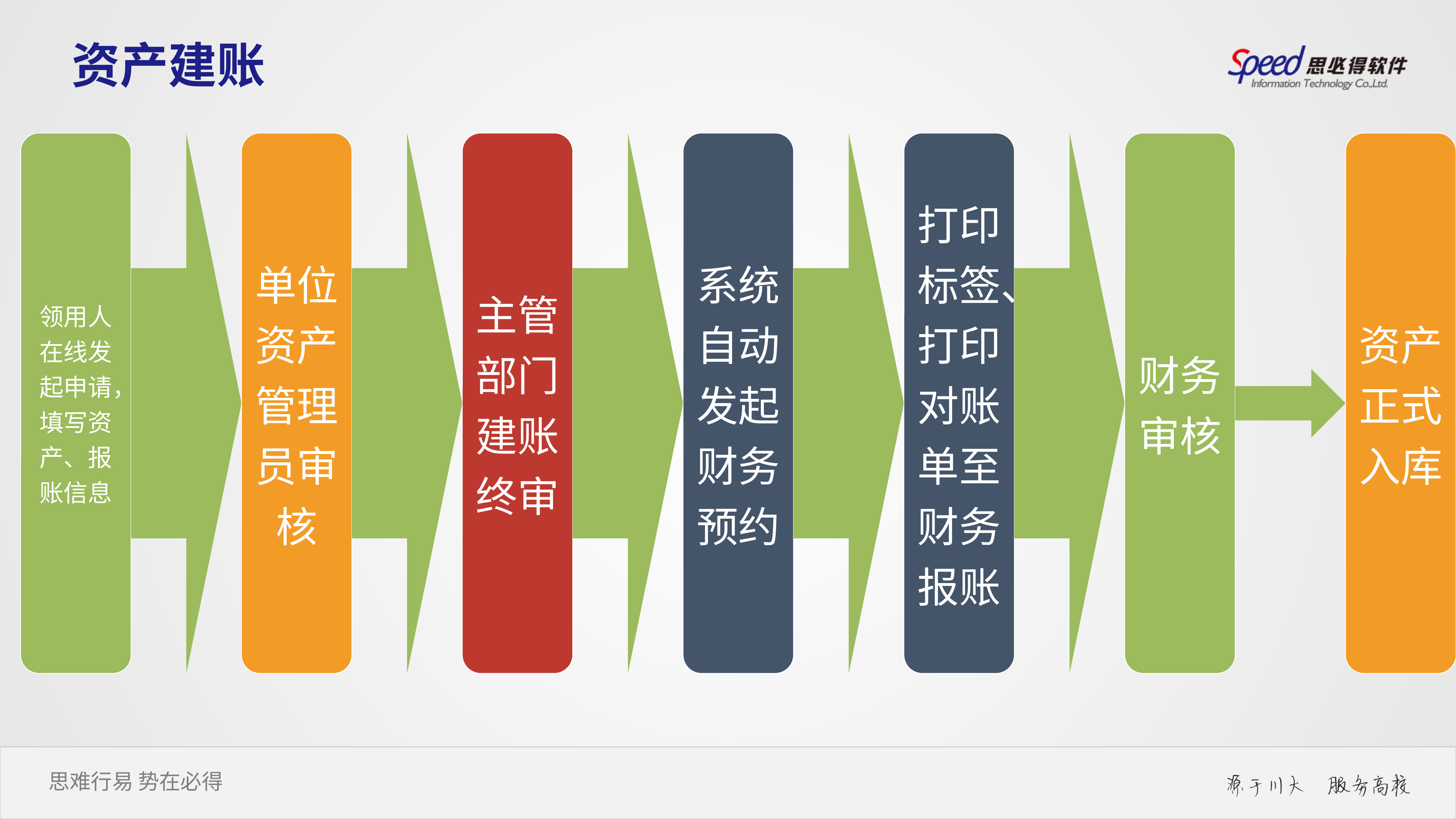

# 资产建账
单位资产管理员审核
主管部门建账终审
领用人在线发起申请，填写资产、报账信息
财务审核
资产正式入库
系统自动发起财务预约
打印标签、打印对账单至财务报账